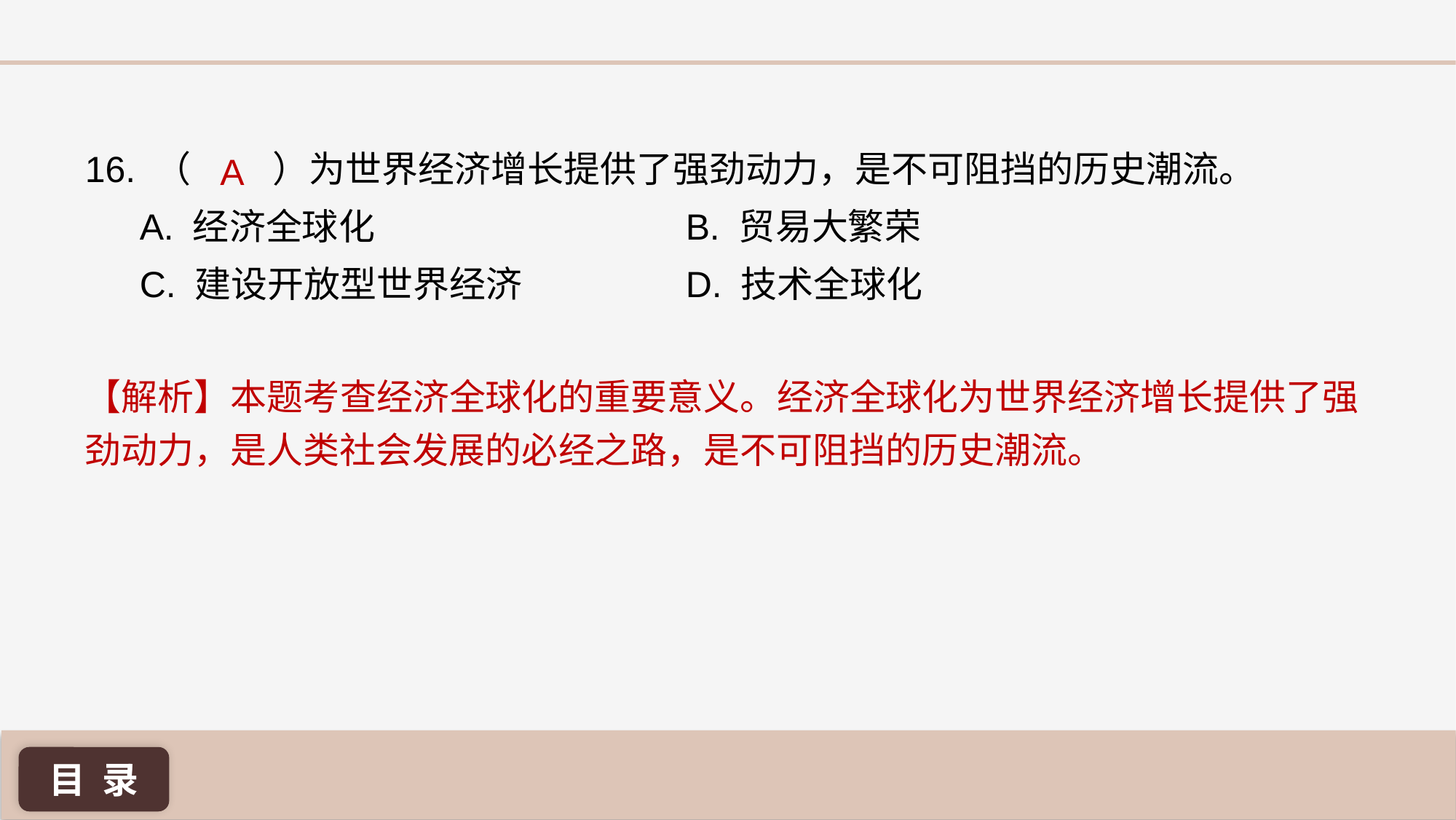

16. （          ）为世界经济增长提供了强劲动力，是不可阻挡的历史潮流。
A. 经济全球化 			B. 贸易大繁荣
C. 建设开放型世界经济 		D. 技术全球化
A
【解析】本题考查经济全球化的重要意义。经济全球化为世界经济增长提供了强劲动力，是人类社会发展的必经之路，是不可阻挡的历史潮流。